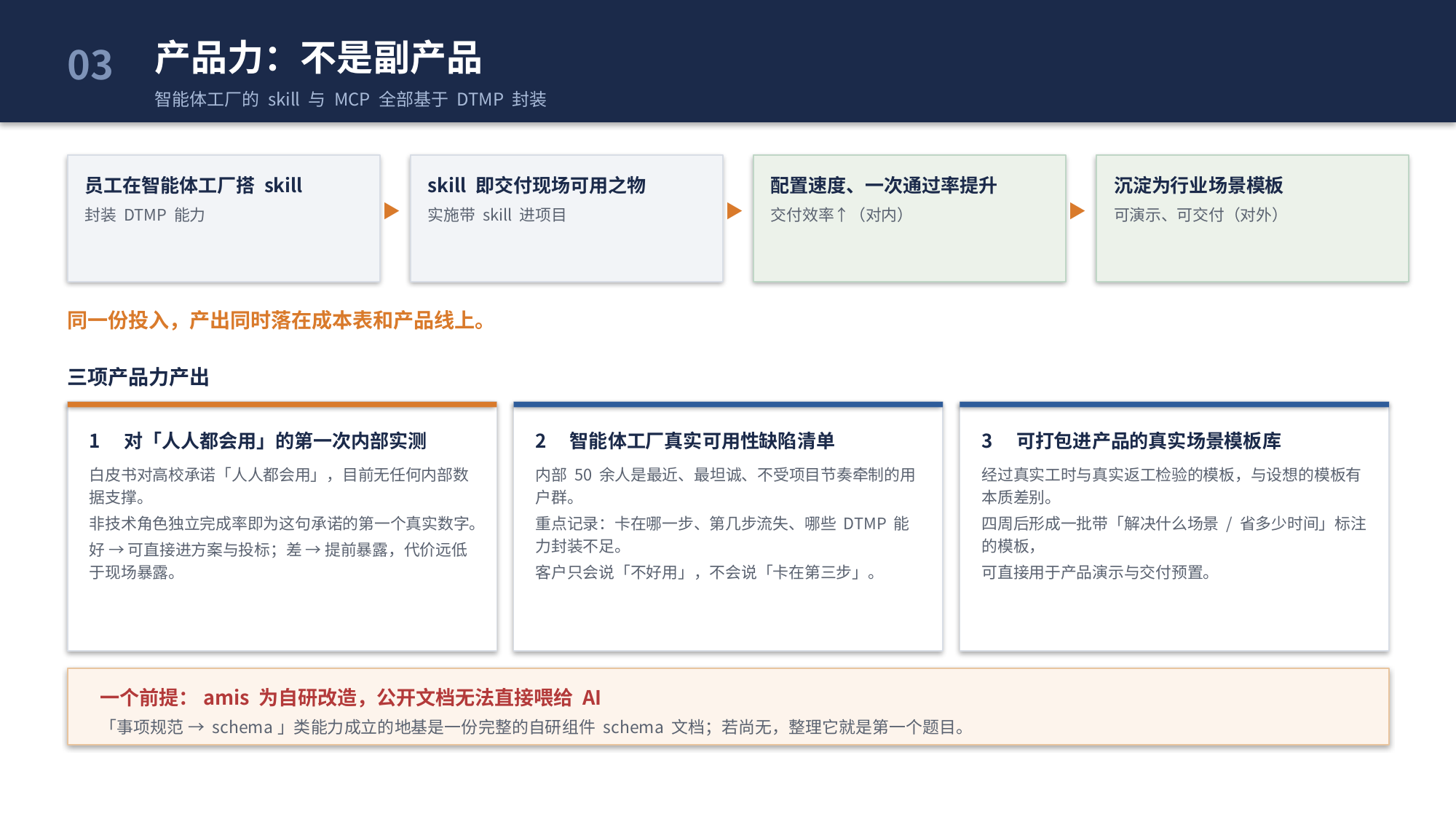

产品力：不是副产品
智能体工厂的 skill 与 MCP 全部基于 DTMP 封装
03

员工在智能体工厂搭 skill
封装 DTMP 能力
skill 即交付现场可用之物
实施带 skill 进项目
配置速度、一次通过率提升
交付效率↑（对内）
沉淀为行业场景模板
可演示、可交付（对外）
▶
▶
▶
同一份投入，产出同时落在成本表和产品线上。
三项产品力产出

1　对「人人都会用」的第一次内部实测
白皮书对高校承诺「人人都会用」，目前无任何内部数据支撑。
非技术角色独立完成率即为这句承诺的第一个真实数字。
好 → 可直接进方案与投标；差 → 提前暴露，代价远低于现场暴露。
2　智能体工厂真实可用性缺陷清单
内部 50 余人是最近、最坦诚、不受项目节奏牵制的用户群。
重点记录：卡在哪一步、第几步流失、哪些 DTMP 能力封装不足。
客户只会说「不好用」，不会说「卡在第三步」。
3　可打包进产品的真实场景模板库
经过真实工时与真实返工检验的模板，与设想的模板有本质差别。
四周后形成一批带「解决什么场景 / 省多少时间」标注的模板，
可直接用于产品演示与交付预置。

一个前提：amis 为自研改造，公开文档无法直接喂给 AI
「事项规范 → schema」类能力成立的地基是一份完整的自研组件 schema 文档；若尚无，整理它就是第一个题目。